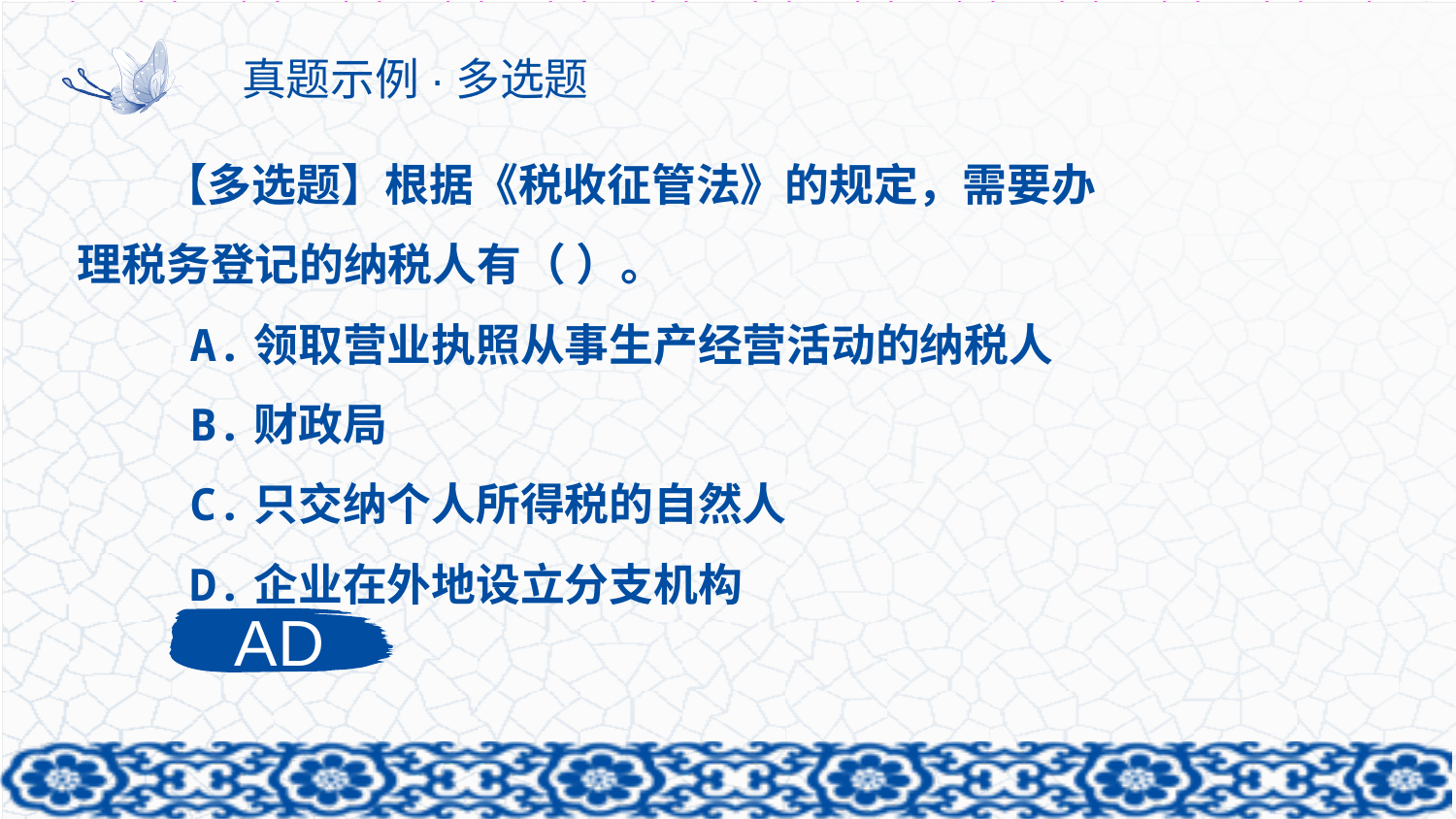

# 真题示例·多选题
【多选题】根据《税收征管法》的规定，需要办理税务登记的纳税人有（ ）。
 A.领取营业执照从事生产经营活动的纳税人
 B.财政局
 C.只交纳个人所得税的自然人
 D.企业在外地设立分支机构
AD